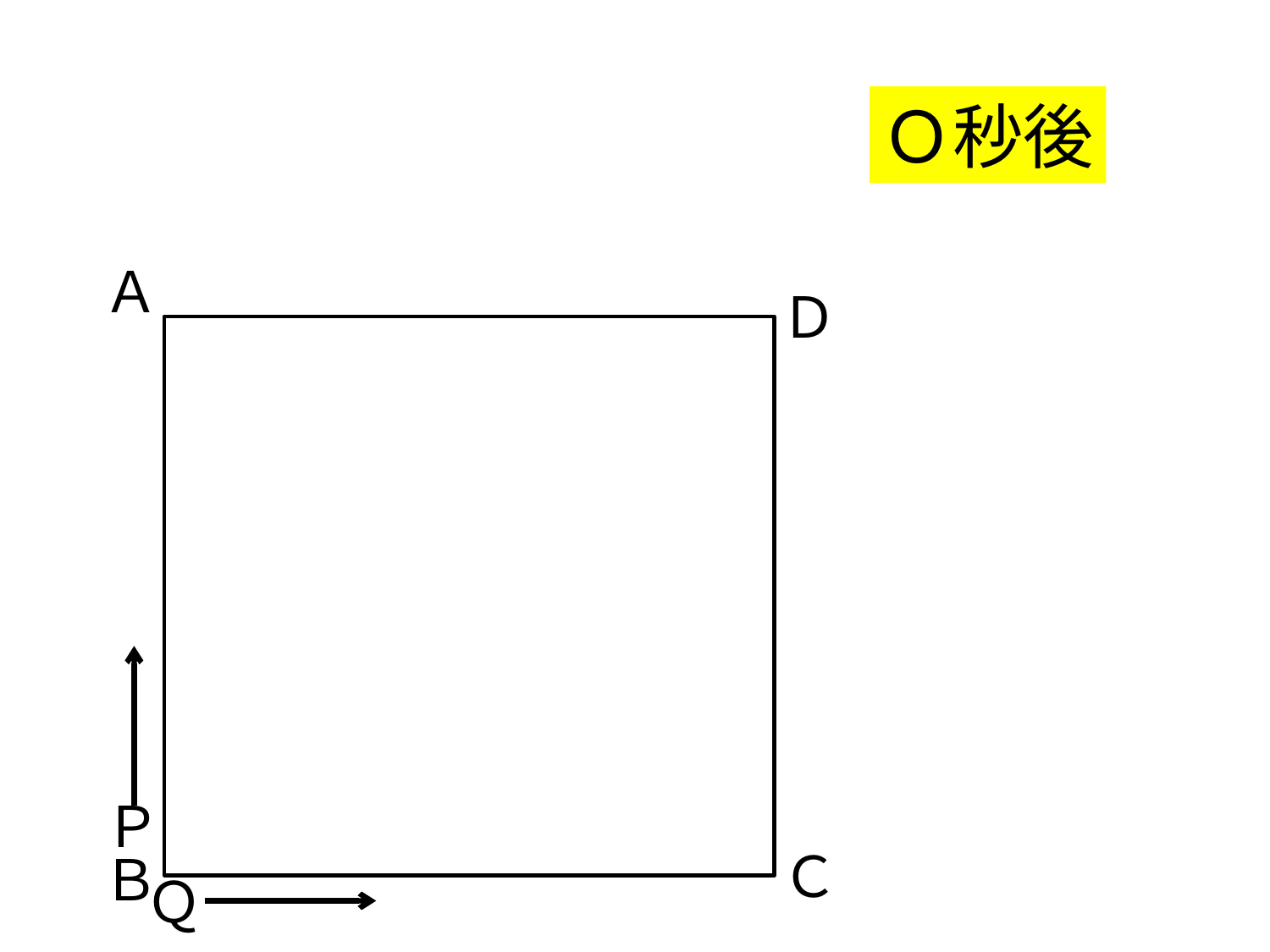

Ｏ秒後
Ａ
Ｄ

Ｐ
Ｃ
Ｂ
Ｑ